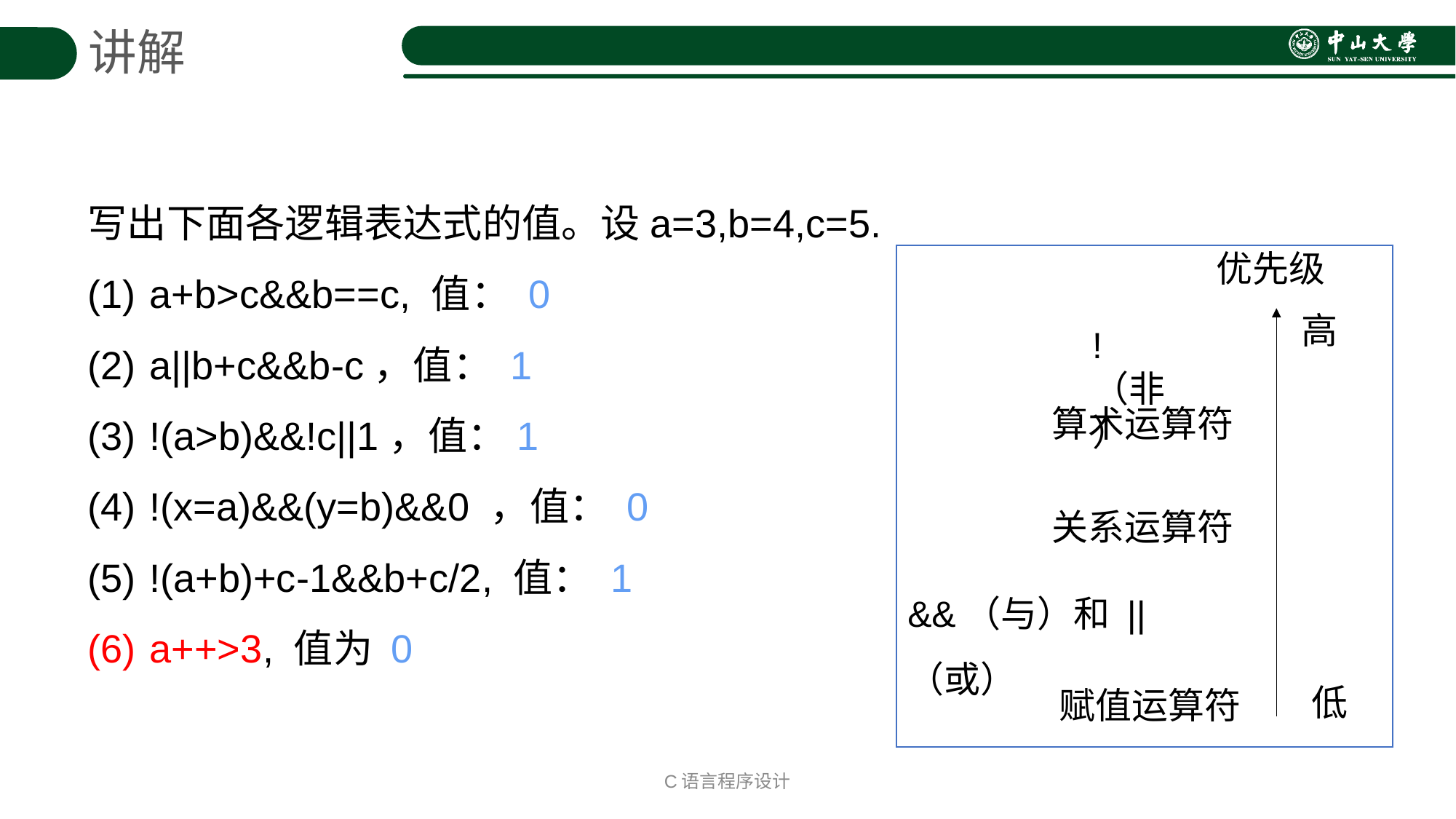

讲解
写出下面各逻辑表达式的值。设a=3,b=4,c=5.
a+b>c&&b==c, 值： 0
a||b+c&&b-c，值： 1
!(a>b)&&!c||1，值：1
!(x=a)&&(y=b)&&0 ，值： 0
!(a+b)+c-1&&b+c/2, 值： 1
a++>3, 值为 0
优先级
高
算术运算符
关系运算符
低
赋值运算符

!（非）
&&（与）和 ||（或）

C语言程序设计
21